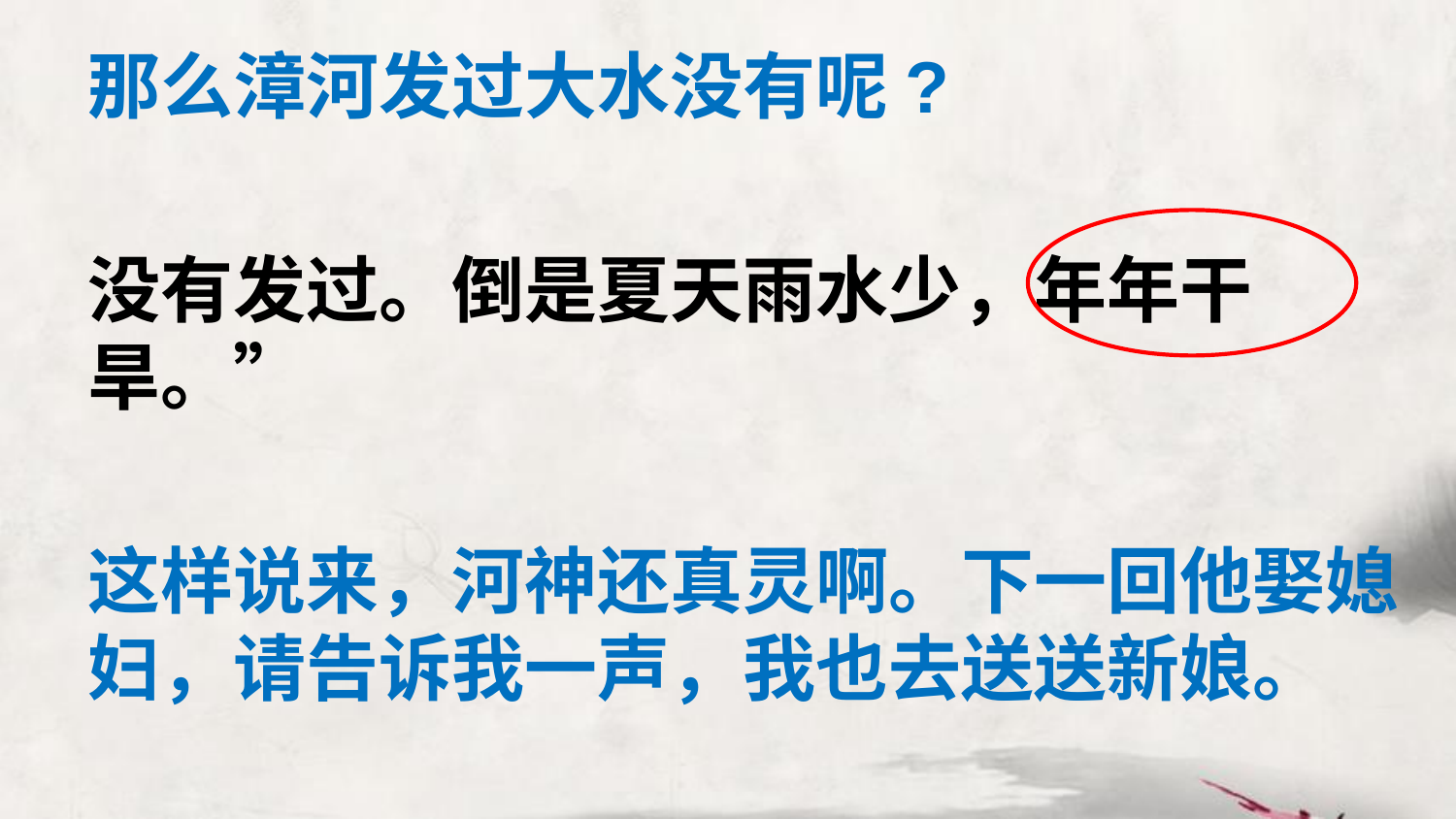

#
那么漳河发过大水没有呢?

没有发过。倒是夏天雨水少，年年干旱。”

这样说来，河神还真灵啊。下一回他娶媳妇，请告诉我一声，我也去送送新娘。